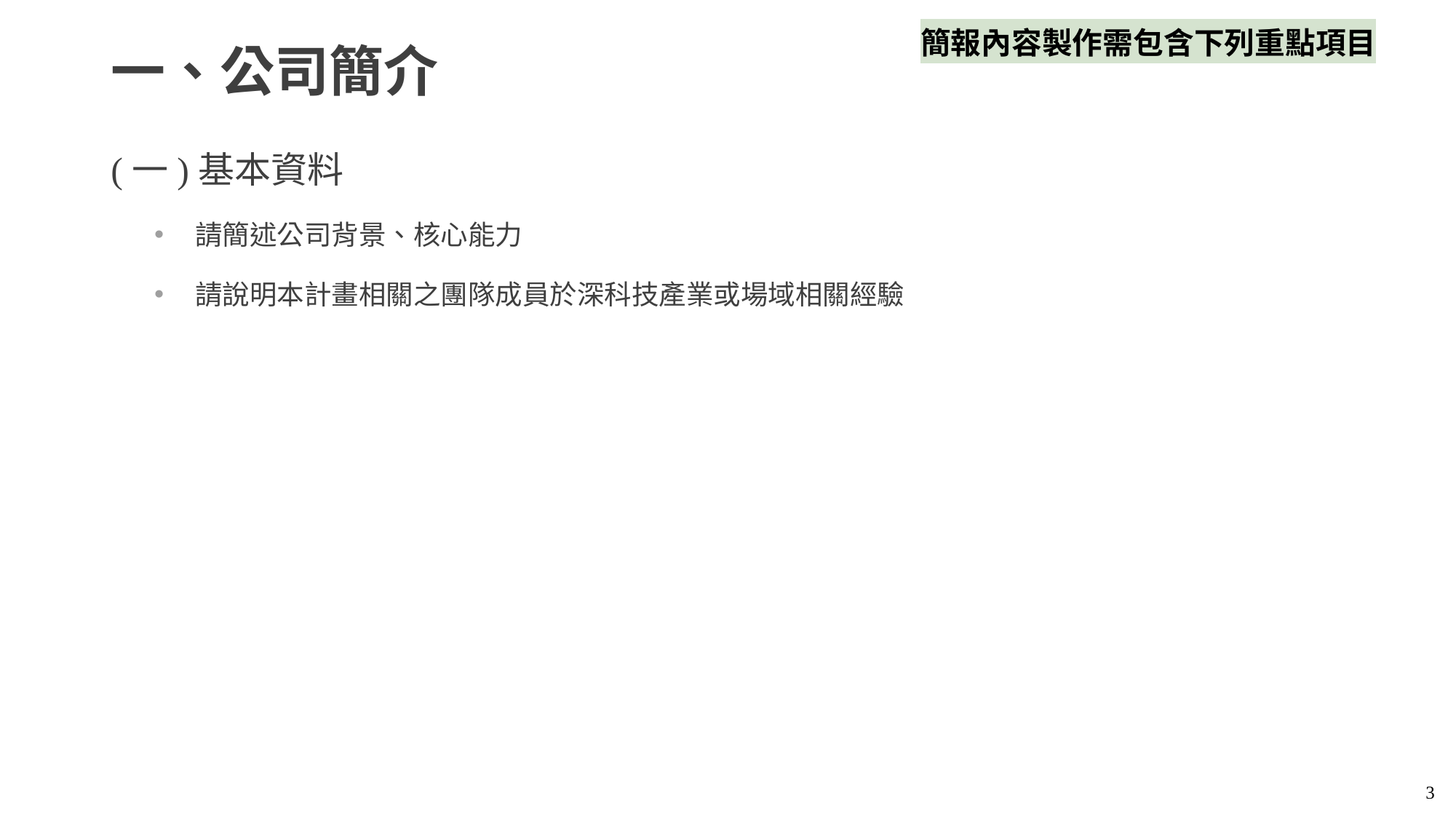

簡報內容製作需包含下列重點項目
# 一、公司簡介
(一)基本資料
請簡述公司背景、核心能力
請說明本計畫相關之團隊成員於深科技產業或場域相關經驗
3